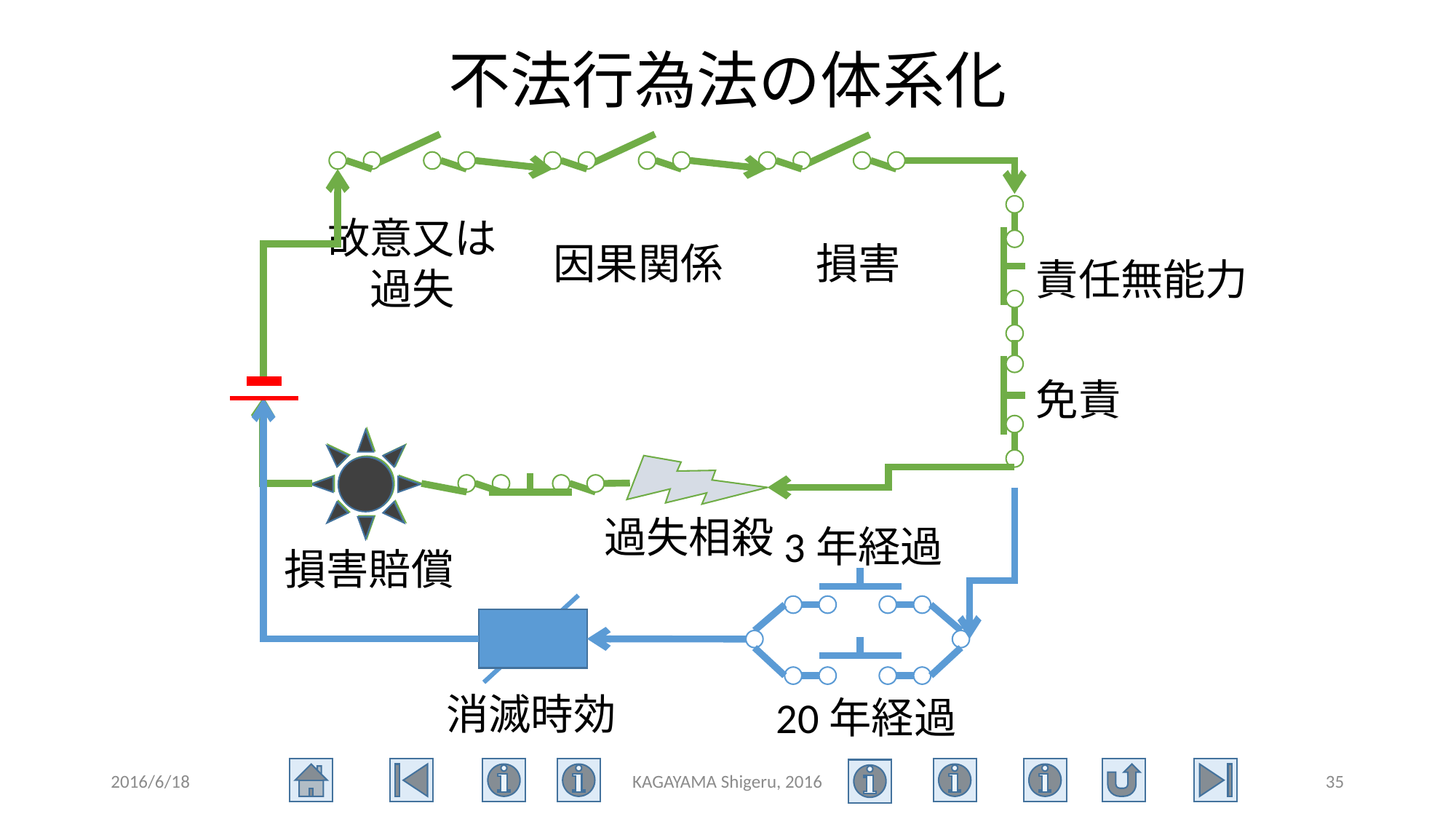

# 不法行為法の体系化

故意又は
過失

因果関係

損害
責任無能力

免責

過失相殺

3年経過

20年経過
損害賠償

消滅時効
2016/6/18
KAGAYAMA Shigeru, 2016
35